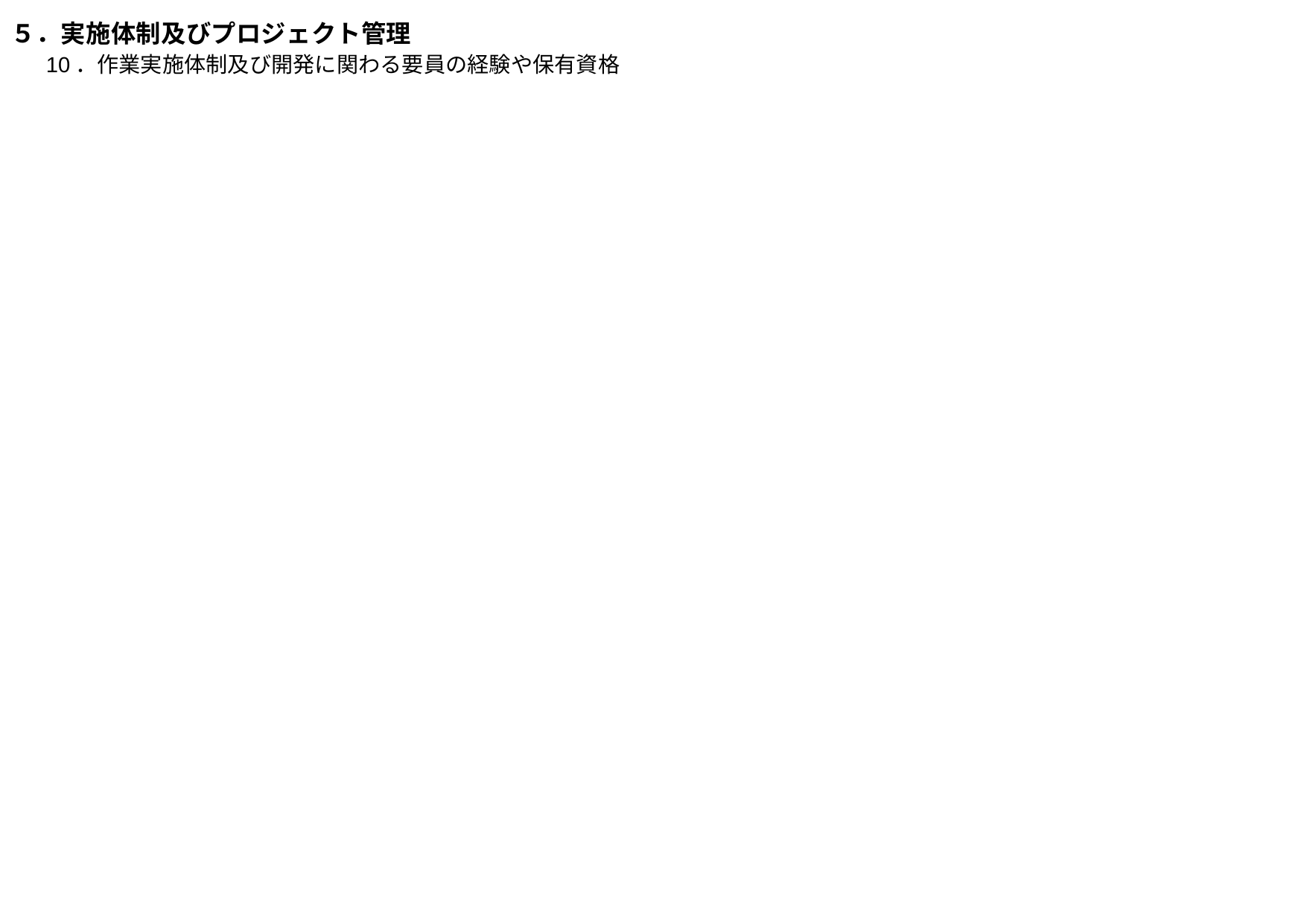

# ５．実施体制及びプロジェクト管理
10．作業実施体制及び開発に関わる要員の経験や保有資格